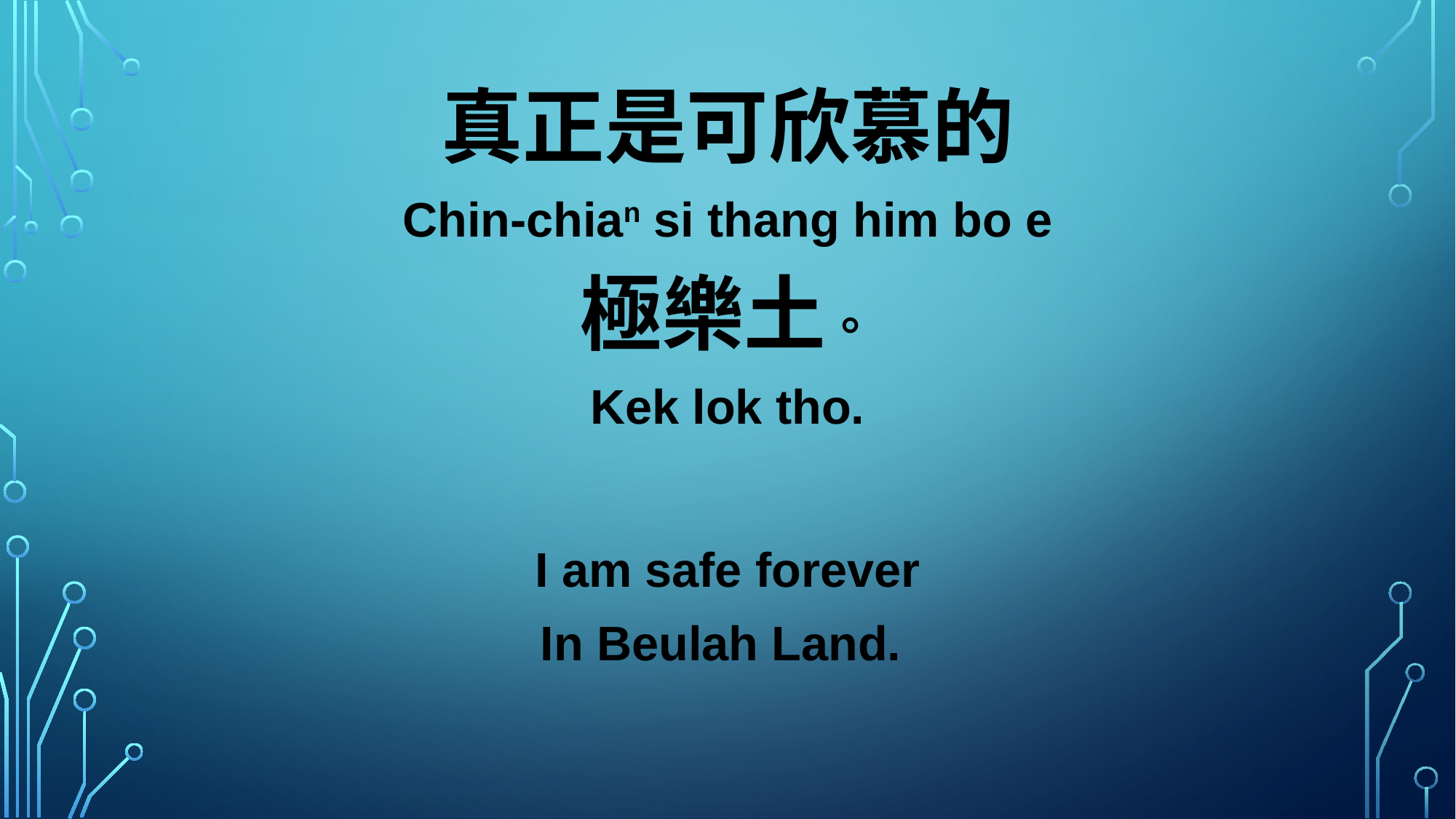

真正是可欣慕的
Chin-chian si thang him bo e
極樂土。
Kek lok tho.

I am safe forever
In Beulah Land.